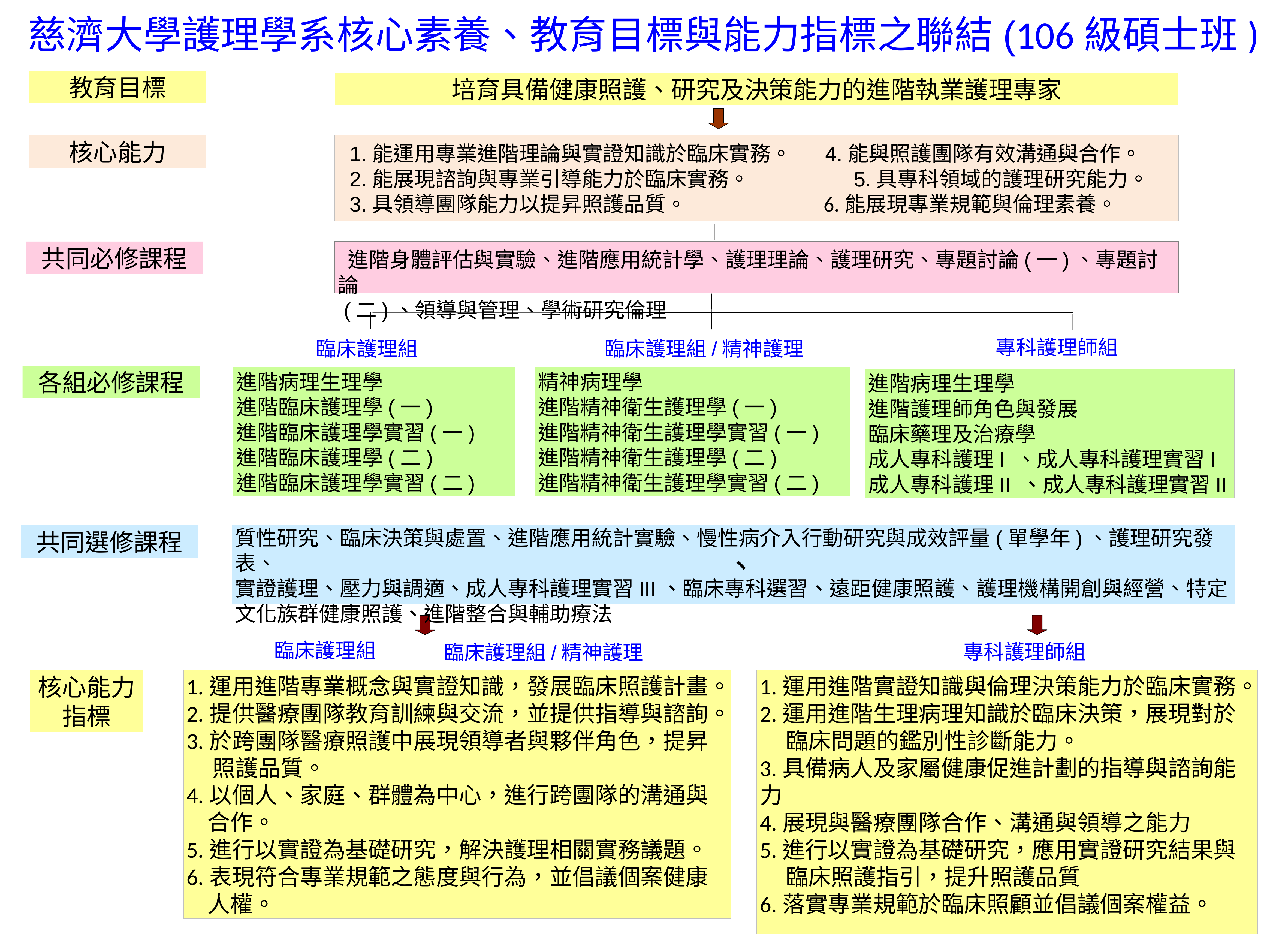

慈濟大學護理學系核心素養、教育目標與能力指標之聯結(106級碩士班)
教育目標
培育具備健康照護、研究及決策能力的進階執業護理專家

核心能力
  1.能運用專業進階理論與實證知識於臨床實務。      4.能與照護團隊有效溝通與合作。
  2.能展現諮詢與專業引導能力於臨床實務。                     5.具專科領域的護理研究能力。
  3.具領導團隊能力以提昇照護品質。                             6.能展現專業規範與倫理素養。

共同必修課程

 進階身體評估與實驗、進階應用統計學、護理理論、護理研究、專題討論(一)、專題討論
 (二)、領導與管理、學術研究倫理

專科護理師組
臨床護理組
臨床護理組/精神護理
各組必修課程
進階病理生理學
進階臨床護理學(一)
進階臨床護理學實習(一)
進階臨床護理學(二)
進階臨床護理學實習(二)
精神病理學
進階精神衛生護理學(一)
進階精神衛生護理學實習(一)
進階精神衛生護理學(二)
進階精神衛生護理學實習(二)
進階病理生理學
進階護理師角色與發展
臨床藥理及治療學
成人專科護理I 、成人專科護理實習I
成人專科護理II 、成人專科護理實習II

質性研究、臨床決策與處置、進階應用統計實驗、慢性病介入行動研究與成效評量(單學年)、護理研究發表、
實證護理、壓力與調適、成人專科護理實習III、臨床專科選習、遠距健康照護、護理機構開創與經營、特定文化族群健康照護、進階整合與輔助療法
共同選修課程
 、

臨床護理組
專科護理師組
臨床護理組/精神護理
核心能力指標
1.運用進階專業概念與實證知識，發展臨床照護計畫。
2.提供醫療團隊教育訓練與交流，並提供指導與諮詢。
3.於跨團隊醫療照護中展現領導者與夥伴角色，提昇
    照護品質。
4.以個人、家庭、群體為中心，進行跨團隊的溝通與
   合作。
5.進行以實證為基礎研究，解決護理相關實務議題。
6.表現符合專業規範之態度與行為，並倡議個案健康
   人權。
1.運用進階實證知識與倫理決策能力於臨床實務。
2.運用進階生理病理知識於臨床決策，展現對於
    臨床問題的鑑別性診斷能力。
3.具備病人及家屬健康促進計劃的指導與諮詢能力
4.展現與醫療團隊合作、溝通與領導之能力
5.進行以實證為基礎研究，應用實證研究結果與
    臨床照護指引，提升照護品質
6.落實專業規範於臨床照顧並倡議個案權益。